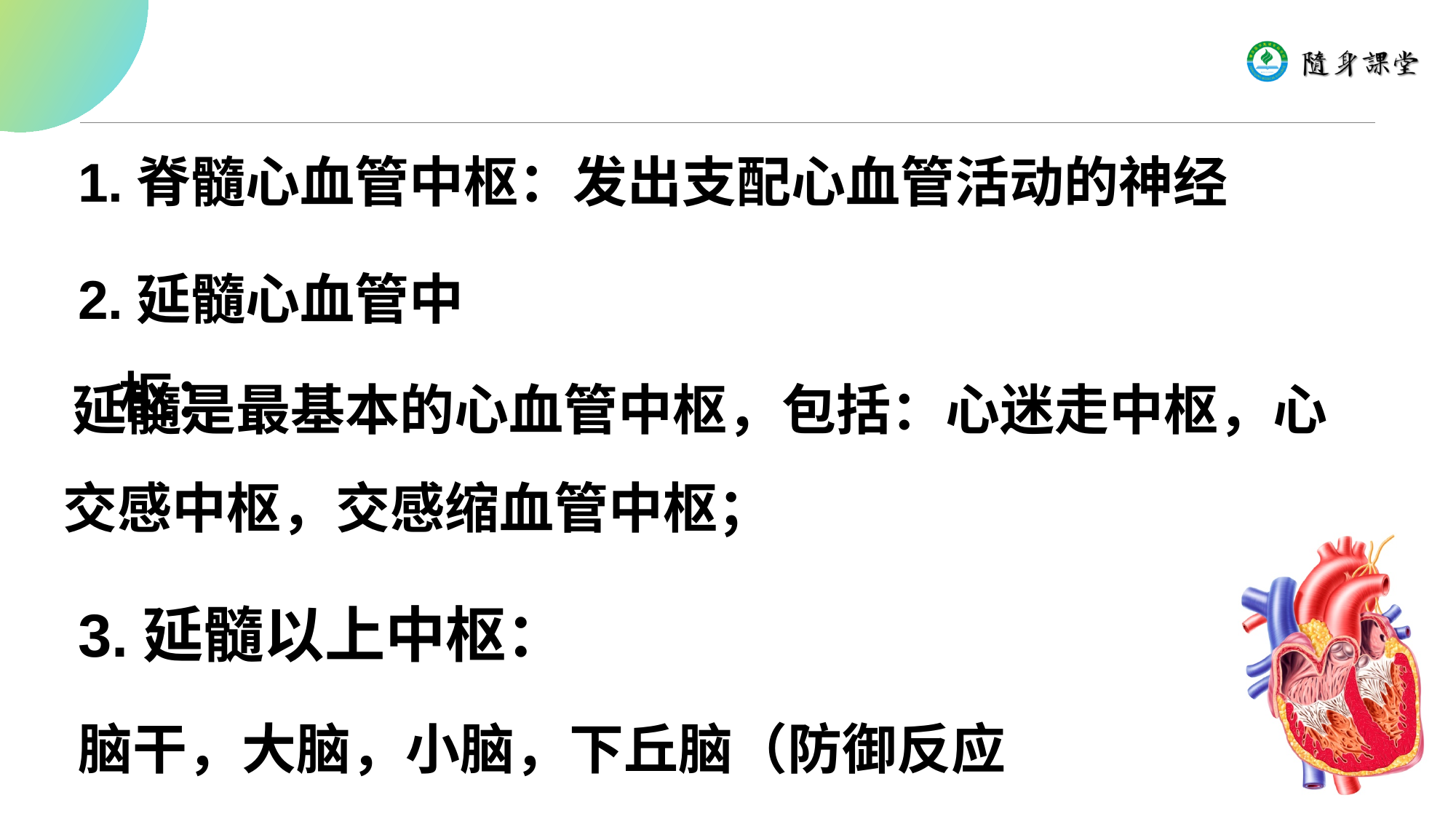

1.脊髓心血管中枢：发出支配心血管活动的神经
2.延髓心血管中枢：
   延髓是最基本的心血管中枢，包括：心迷走中枢，心交感中枢，交感缩血管中枢；
3.延髓以上中枢：
脑干，大脑，小脑，下丘脑（防御反应区）